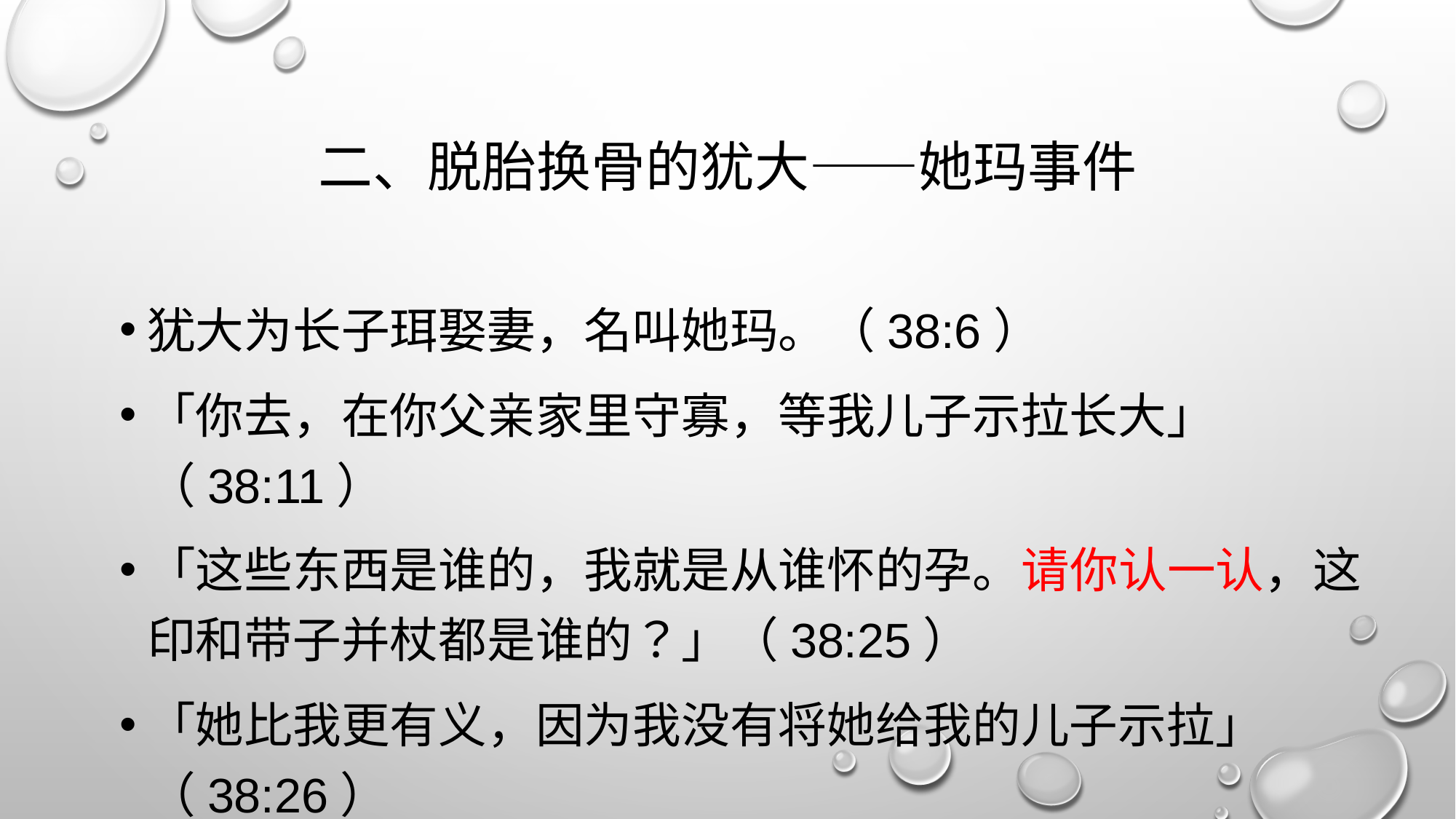

# 二、脱胎换骨的犹大——她玛事件
犹大为长子珥娶妻，名叫她玛。（38:6）
「你去，在你父亲家里守寡，等我儿子示拉长大」（38:11）
「这些东西是谁的，我就是从谁怀的孕。请你认一认，这印和带子并杖都是谁的？」（38:25）
「她比我更有义，因为我没有将她给我的儿子示拉」（38:26）